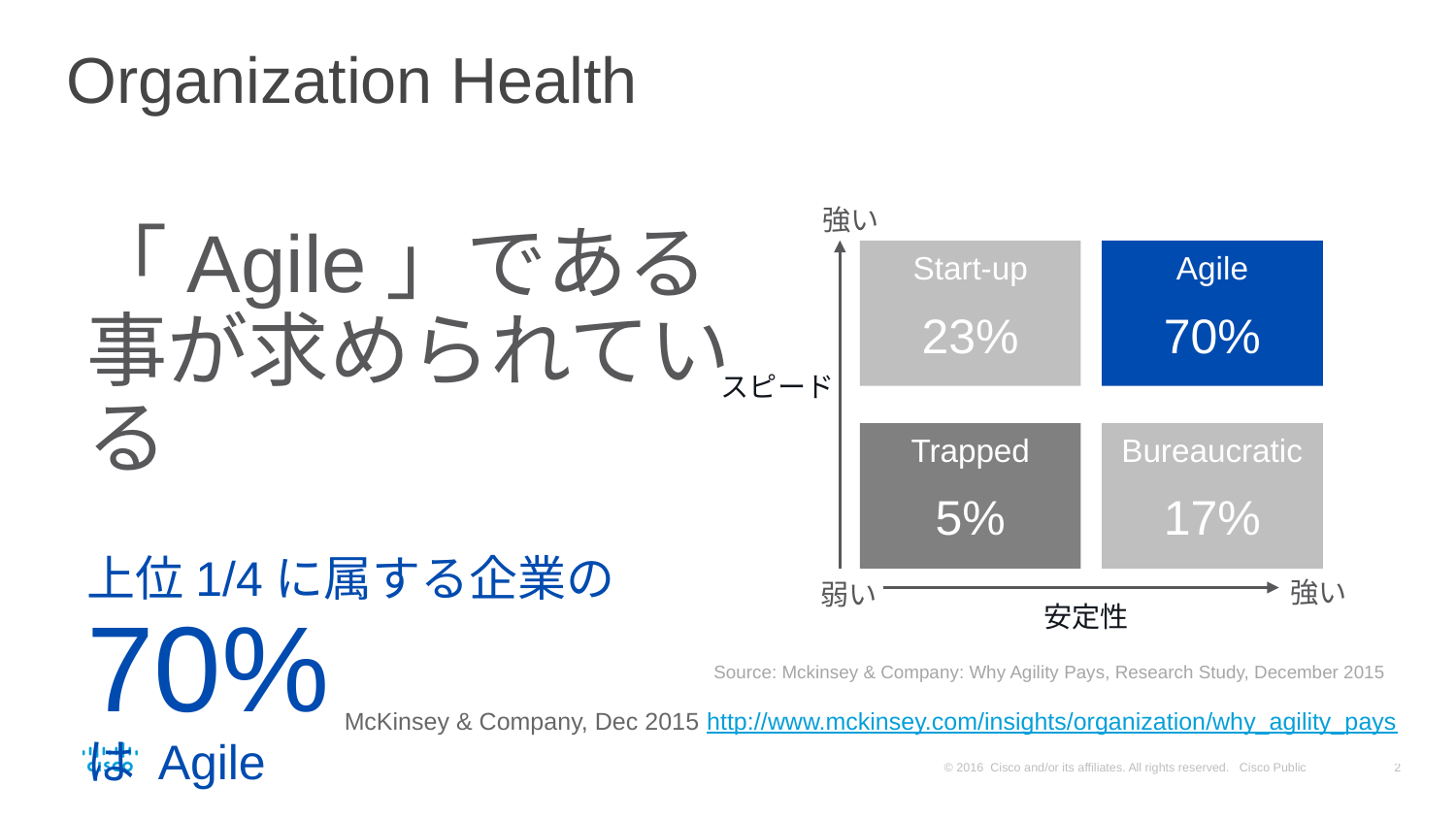

Organization Health

「Agile」である事が求められている

上位1/4に属する企業の
70%
は Agile
強い
Start-up
Agile
23%
70%
スピード
Trapped
Bureaucratic
5%
17%
強い
弱い
安定性
Source: Mckinsey & Company: Why Agility Pays, Research Study, December 2015
McKinsey & Company, Dec 2015 http://www.mckinsey.com/insights/organization/why_agility_pays